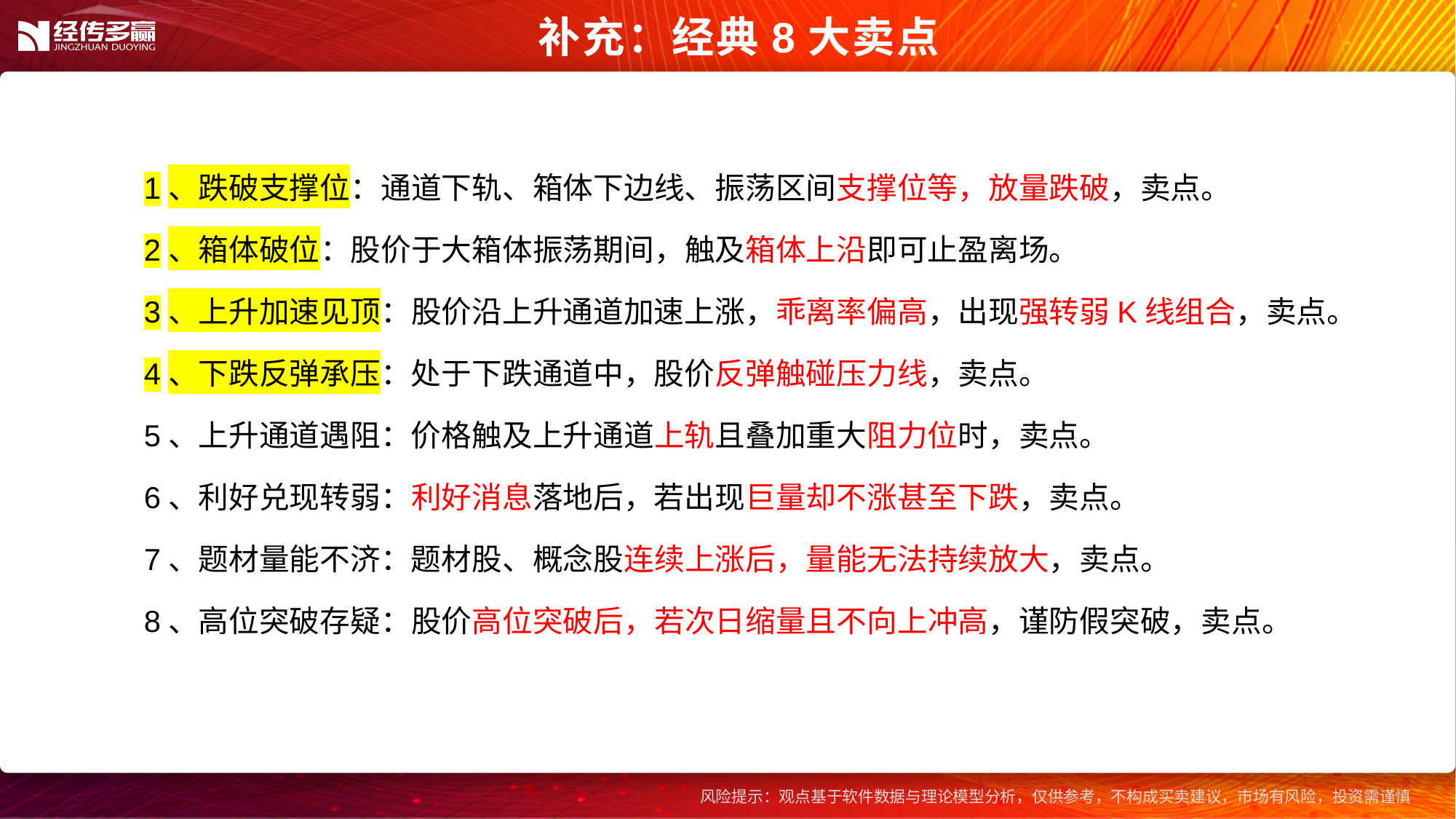

补充：经典8大卖点
​1、跌破支撑位：通道下轨、箱体下边线、振荡区间支撑位等，放量跌破，卖点。
2、箱体破位：股价于大箱体振荡期间，触及箱体上沿即可止盈离场。​​
3、上升加速见顶：股价沿上升通道加速上涨，乖离率偏高，出现强转弱K线组合，卖点。
4、下跌反弹承压：处于下跌通道中，股价反弹触碰压力线，卖点。
5、上升通道遇阻：价格触及上升通道上轨且叠加重大阻力位时，卖点。
6、利好兑现转弱：利好消息落地后，若出现巨量却不涨甚至下跌，卖点。
7、题材量能不济：题材股、概念股连续上涨后，量能无法持续放大，卖点。
8、高位突破存疑：股价高位突破后，若次日缩量且不向上冲高，谨防假突破，卖点。
​